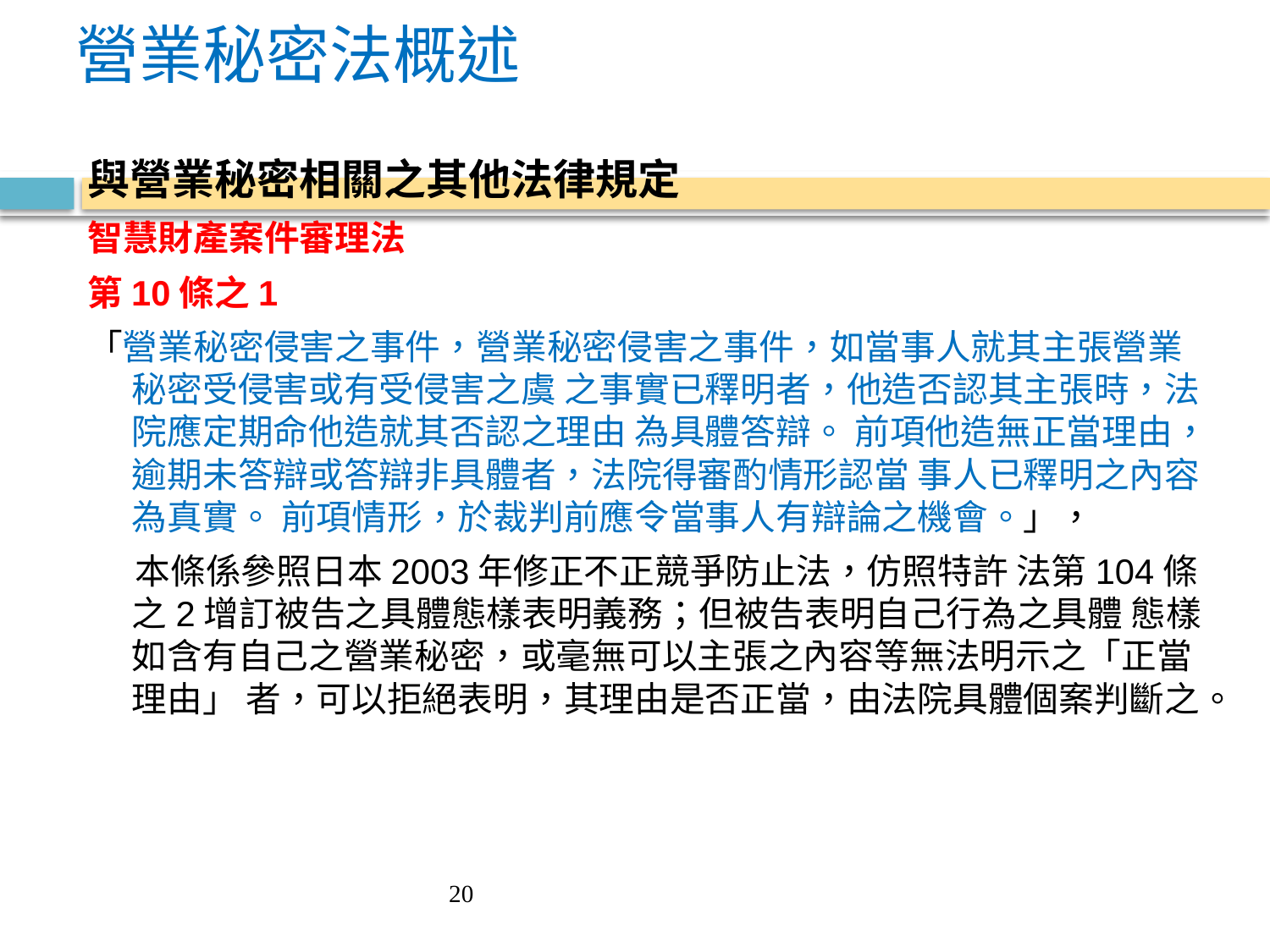

# 營業秘密法概述
與營業秘密相關之其他法律規定
智慧財產案件審理法
第10條之1
「營業秘密侵害之事件，營業秘密侵害之事件，如當事人就其主張營業秘密受侵害或有受侵害之虞 之事實已釋明者，他造否認其主張時，法院應定期命他造就其否認之理由 為具體答辯。 前項他造無正當理由，逾期未答辯或答辯非具體者，法院得審酌情形認當 事人已釋明之內容為真實。 前項情形，於裁判前應令當事人有辯論之機會。」，
     本條係參照日本2003年修正不正競爭防止法，仿照特許 法第104條之2增訂被告之具體態樣表明義務；但被告表明自己行為之具體 態樣如含有自己之營業秘密，或毫無可以主張之內容等無法明示之「正當理由」 者，可以拒絕表明，其理由是否正當，由法院具體個案判斷之。
20